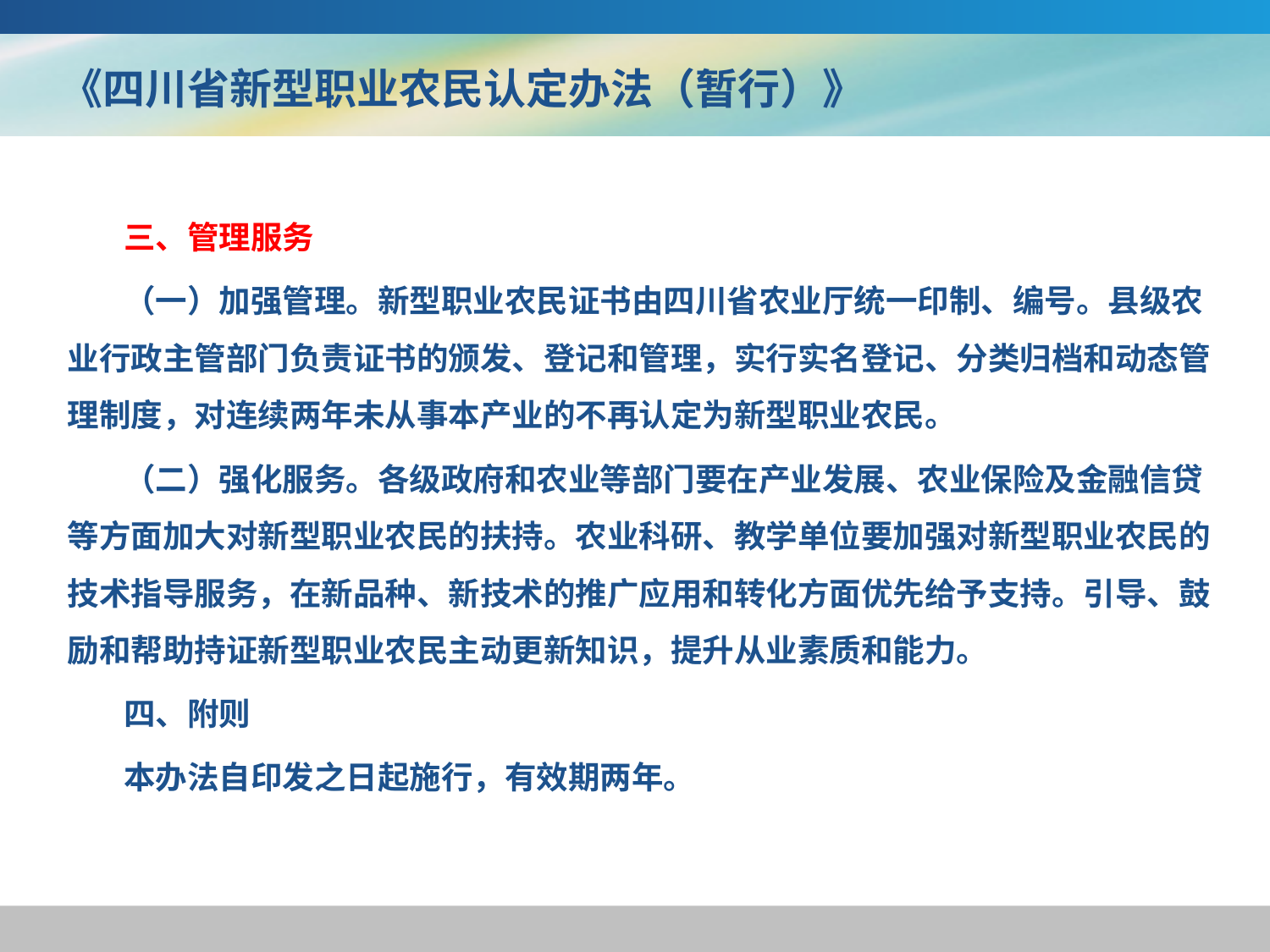

《四川省新型职业农民认定办法（暂行）》
三、管理服务
（一）加强管理。新型职业农民证书由四川省农业厅统一印制、编号。县级农业行政主管部门负责证书的颁发、登记和管理，实行实名登记、分类归档和动态管理制度，对连续两年未从事本产业的不再认定为新型职业农民。
（二）强化服务。各级政府和农业等部门要在产业发展、农业保险及金融信贷等方面加大对新型职业农民的扶持。农业科研、教学单位要加强对新型职业农民的技术指导服务，在新品种、新技术的推广应用和转化方面优先给予支持。引导、鼓励和帮助持证新型职业农民主动更新知识，提升从业素质和能力。
四、附则
本办法自印发之日起施行，有效期两年。